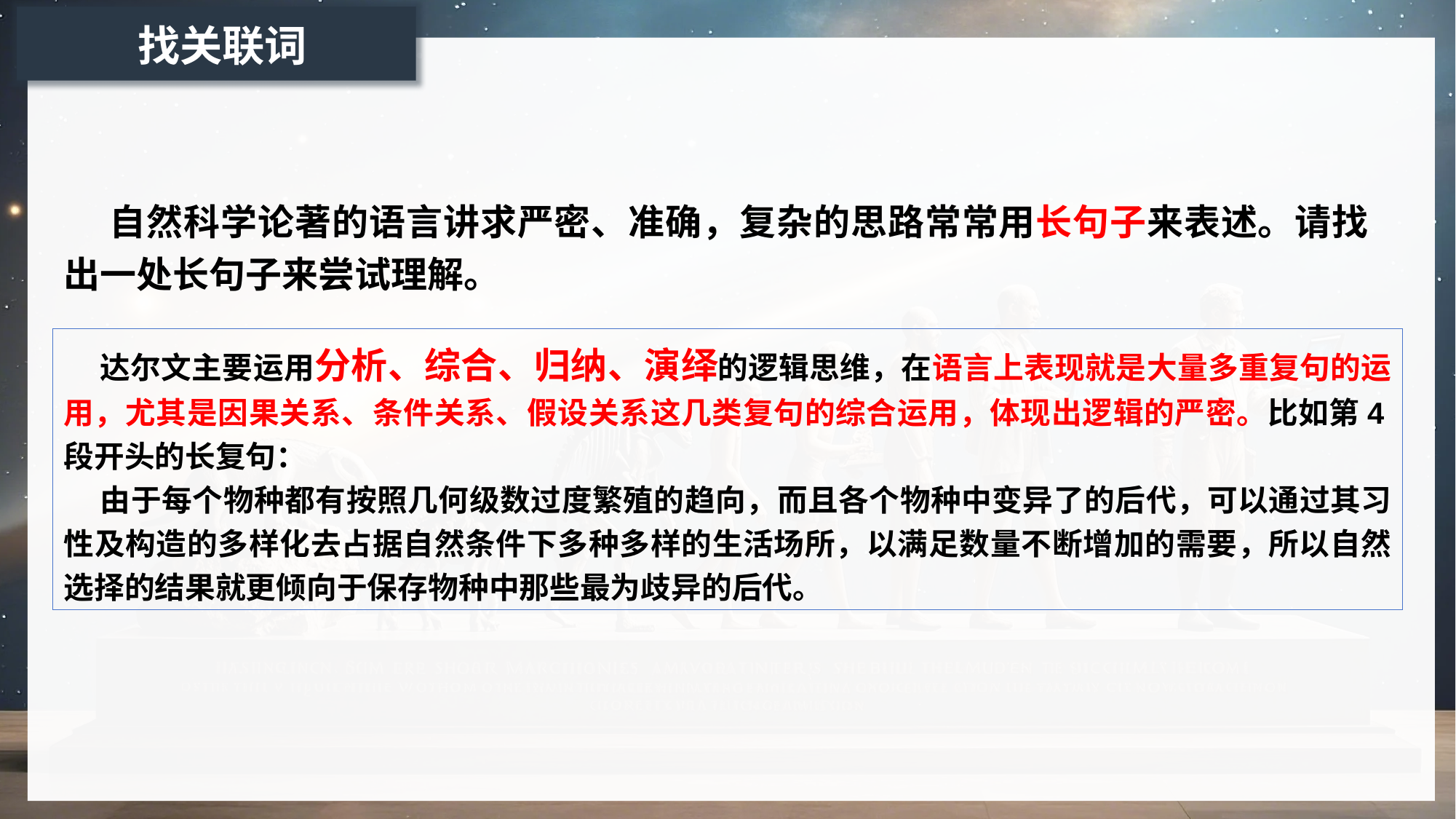

找关联词

     自然科学论著的语言讲求严密、准确，复杂的思路常常用长句子来表述。请找出一处长句子来尝试理解。
    达尔文主要运用分析、综合、归纳、演绎的逻辑思维，在语言上表现就是大量多重复句的运用，尤其是因果关系、条件关系、假设关系这几类复句的综合运用，体现出逻辑的严密。比如第4段开头的长复句：
    由于每个物种都有按照几何级数过度繁殖的趋向，而且各个物种中变异了的后代，可以通过其习性及构造的多样化去占据自然条件下多种多样的生活场所，以满足数量不断增加的需要，所以自然选择的结果就更倾向于保存物种中那些最为歧异的后代。